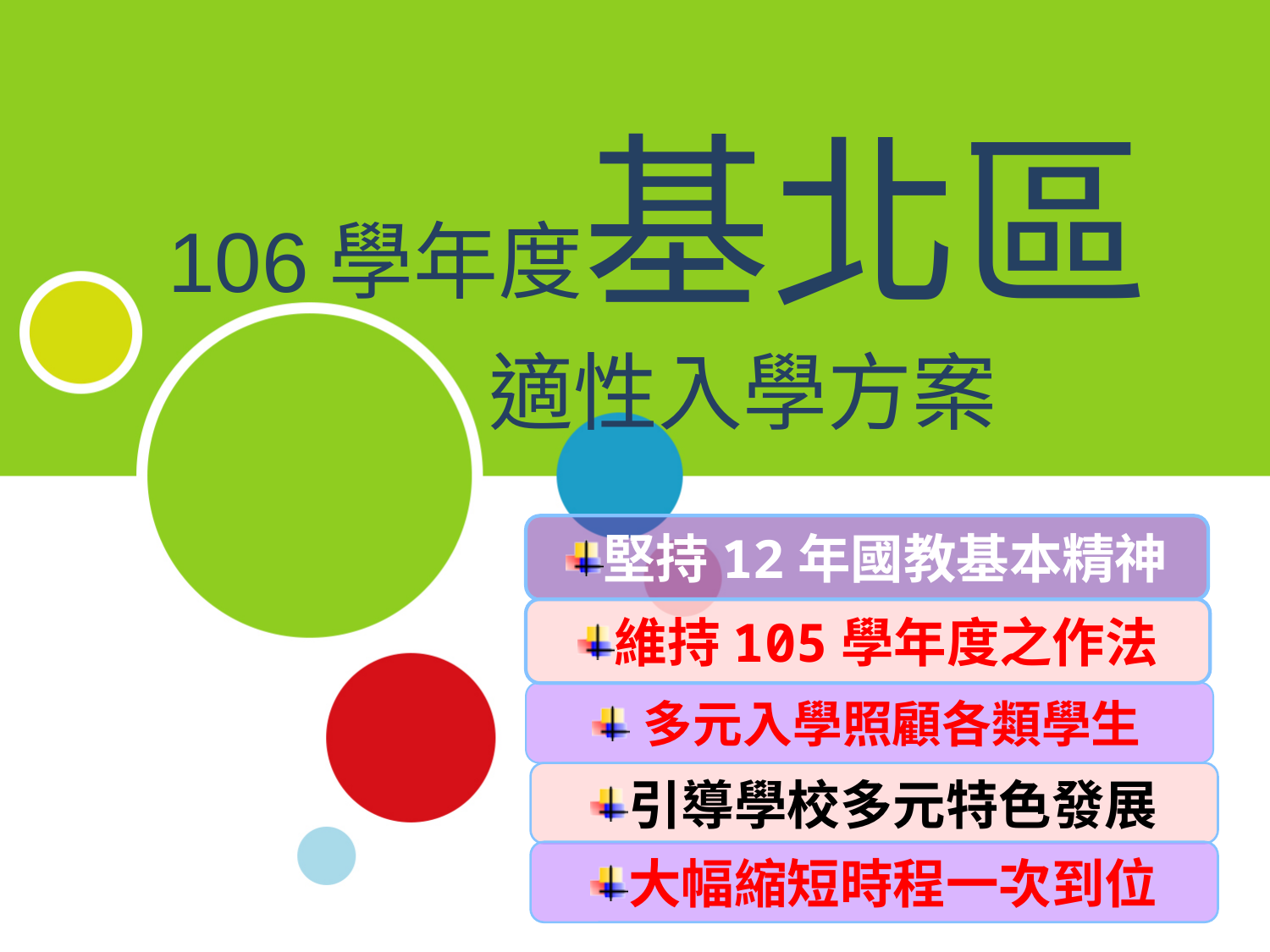

106學年度基北區
        適性入學方案
堅持12年國教基本精神
維持105學年度之作法
多元入學照顧各類學生
引導學校多元特色發展
大幅縮短時程一次到位